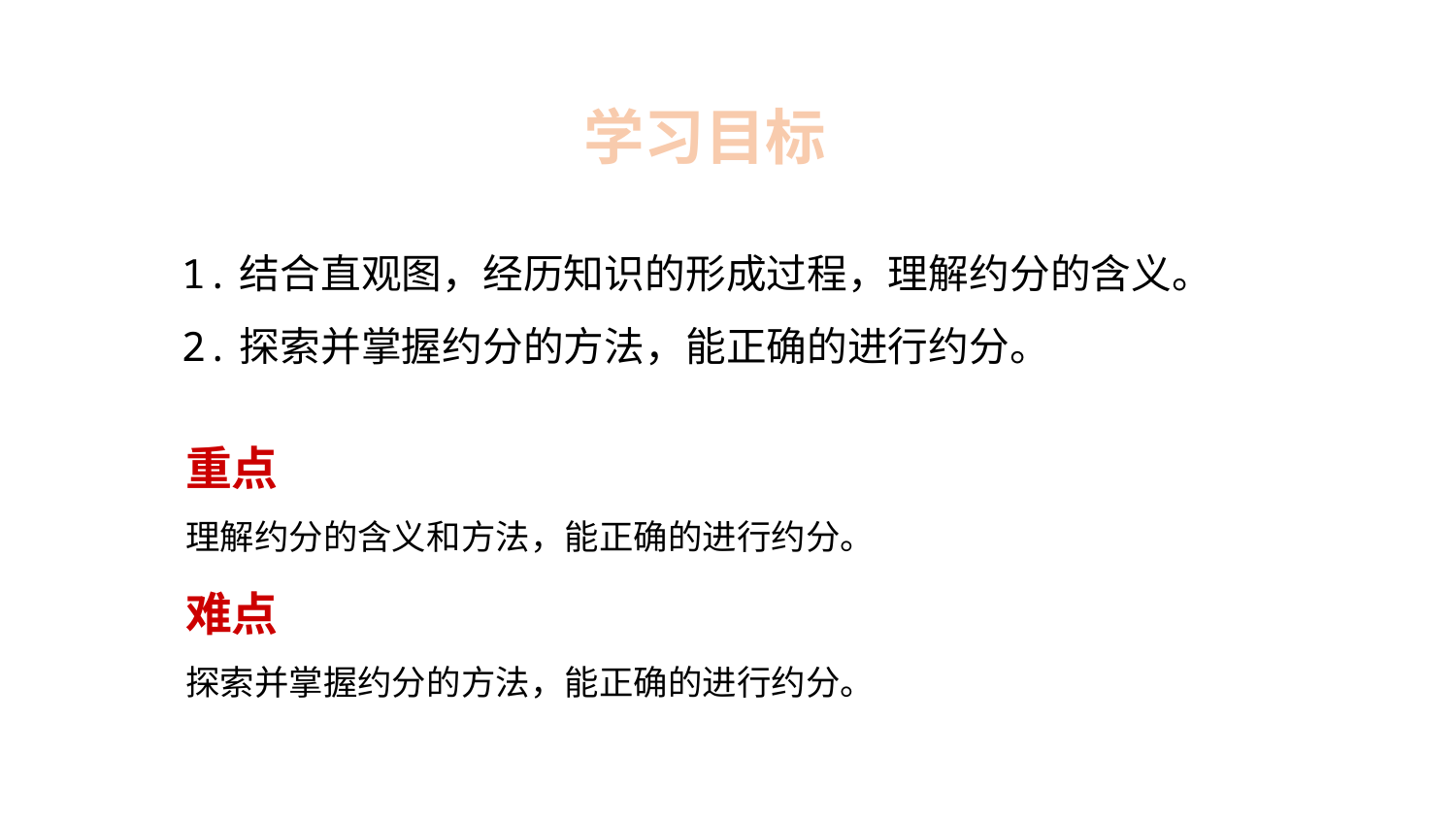

学习目标
1.结合直观图，经历知识的形成过程，理解约分的含义。
2.探索并掌握约分的方法，能正确的进行约分。
重点
理解约分的含义和方法，能正确的进行约分。
难点
探索并掌握约分的方法，能正确的进行约分。